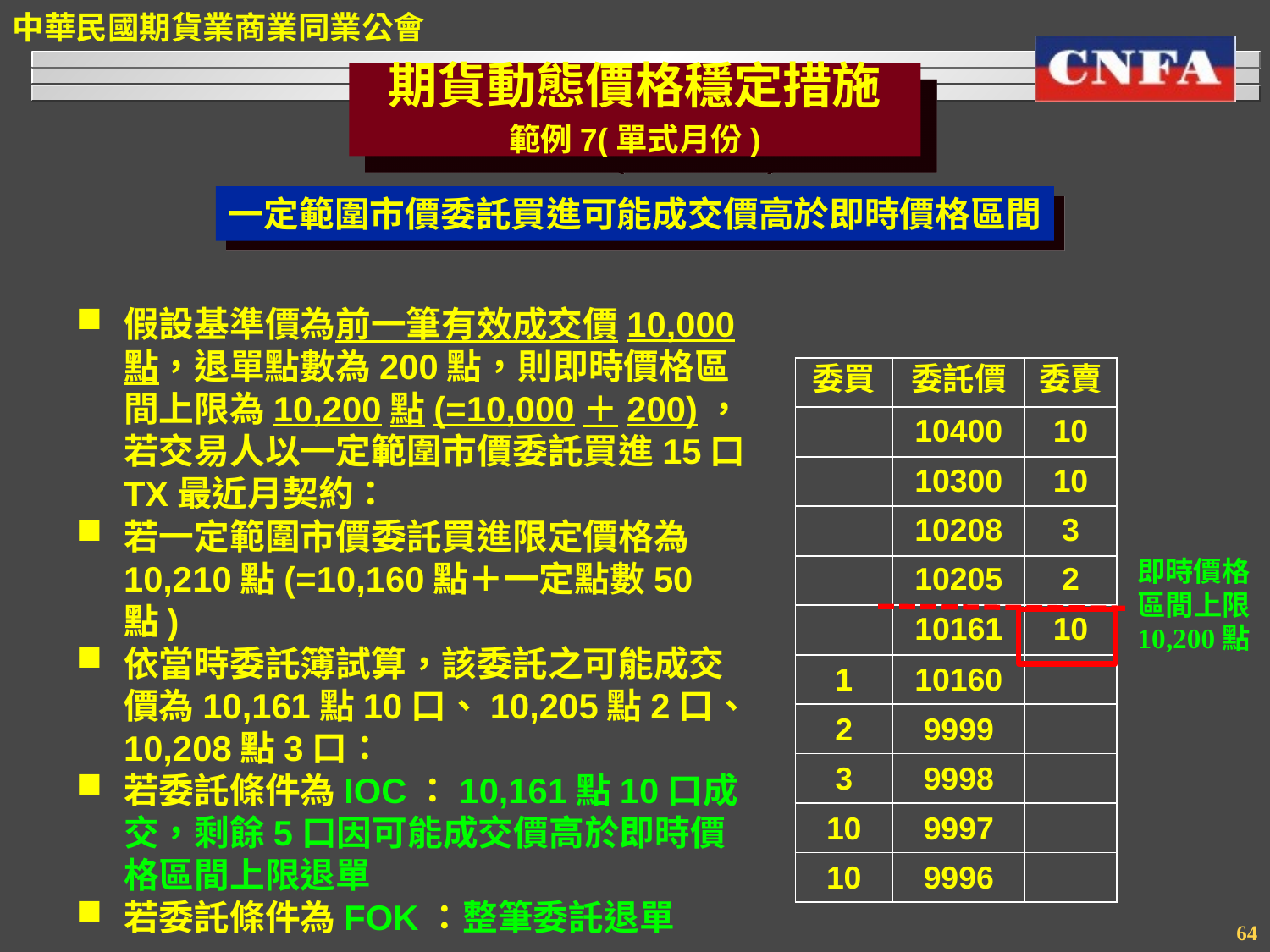

期貨動態價格穩定措施
範例7(單式月份)
一定範圍市價委託買進可能成交價高於即時價格區間
假設基準價為前一筆有效成交價10,000點，退單點數為200點，則即時價格區間上限為10,200點(=10,000＋200)，若交易人以一定範圍市價委託買進15口TX最近月契約：
若一定範圍市價委託買進限定價格為10,210點(=10,160點＋一定點數50點)
依當時委託簿試算，該委託之可能成交價為10,161點10口、10,205點2口、10,208點3口：
若委託條件為IOC：10,161點10口成交，剩餘5口因可能成交價高於即時價格區間上限退單
若委託條件為FOK：整筆委託退單
| 委買 | 委託價 | 委賣 |
| --- | --- | --- |
|  | 10400 | 10 |
|  | 10300 | 10 |
|  | 10208 | 3 |
|  | 10205 | 2 |
|  | 10161 | 10 |
| 1 | 10160 |  |
| 2 | 9999 |  |
| 3 | 9998 |  |
| 10 | 9997 |  |
| 10 | 9996 |  |
即時價格區間上限10,200點